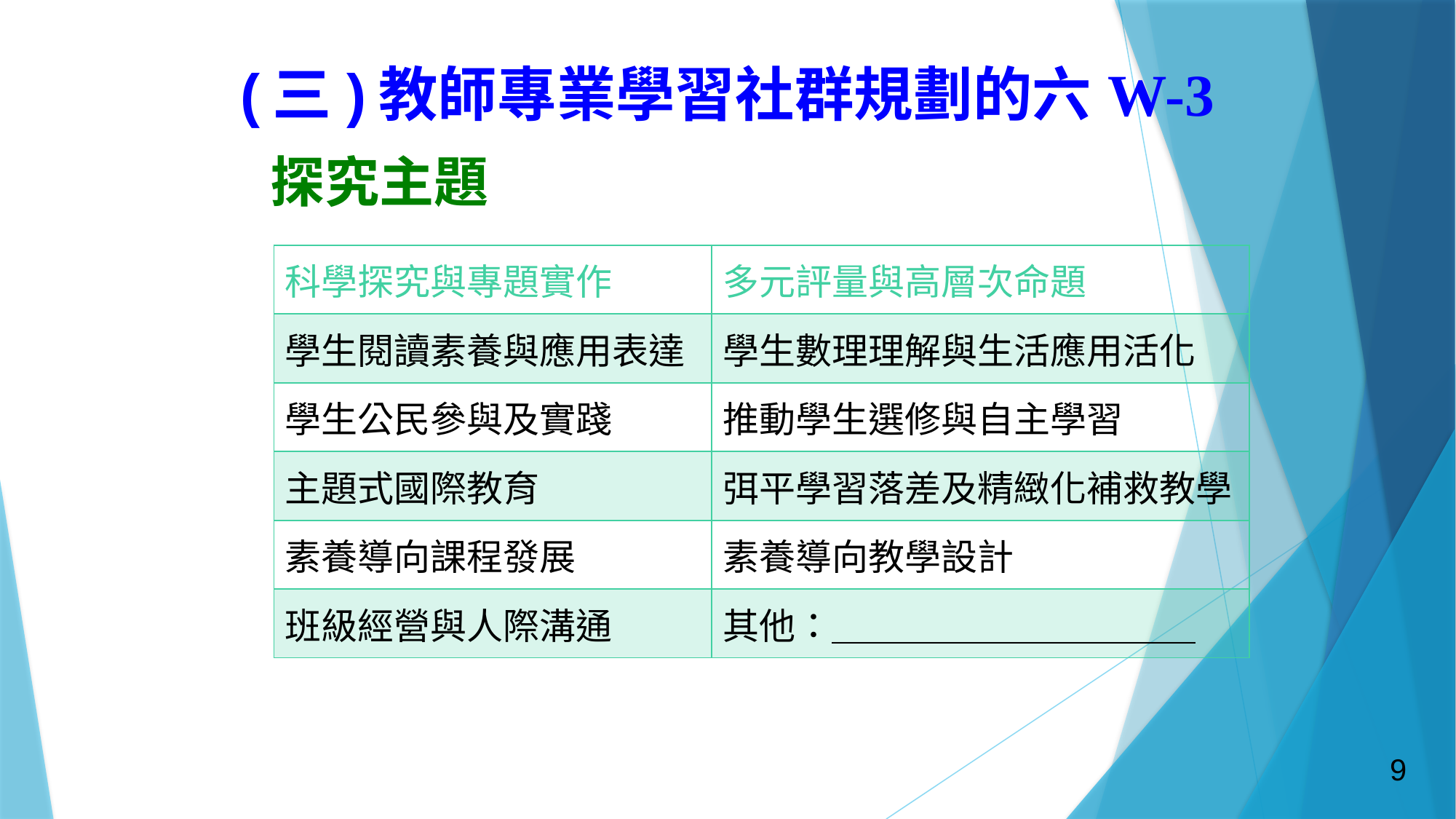

(三)教師專業學習社群規劃的六W-3
探究主題
| 科學探究與專題實作 | 多元評量與高層次命題 |
| --- | --- |
| 學生閱讀素養與應用表達 | 學生數理理解與生活應用活化 |
| 學生公民參與及實踐 | 推動學生選修與自主學習 |
| 主題式國際教育 | 弭平學習落差及精緻化補救教學 |
| 素養導向課程發展 | 素養導向教學設計 |
| 班級經營與人際溝通 | 其他：＿＿＿＿＿＿＿＿＿＿ |
9